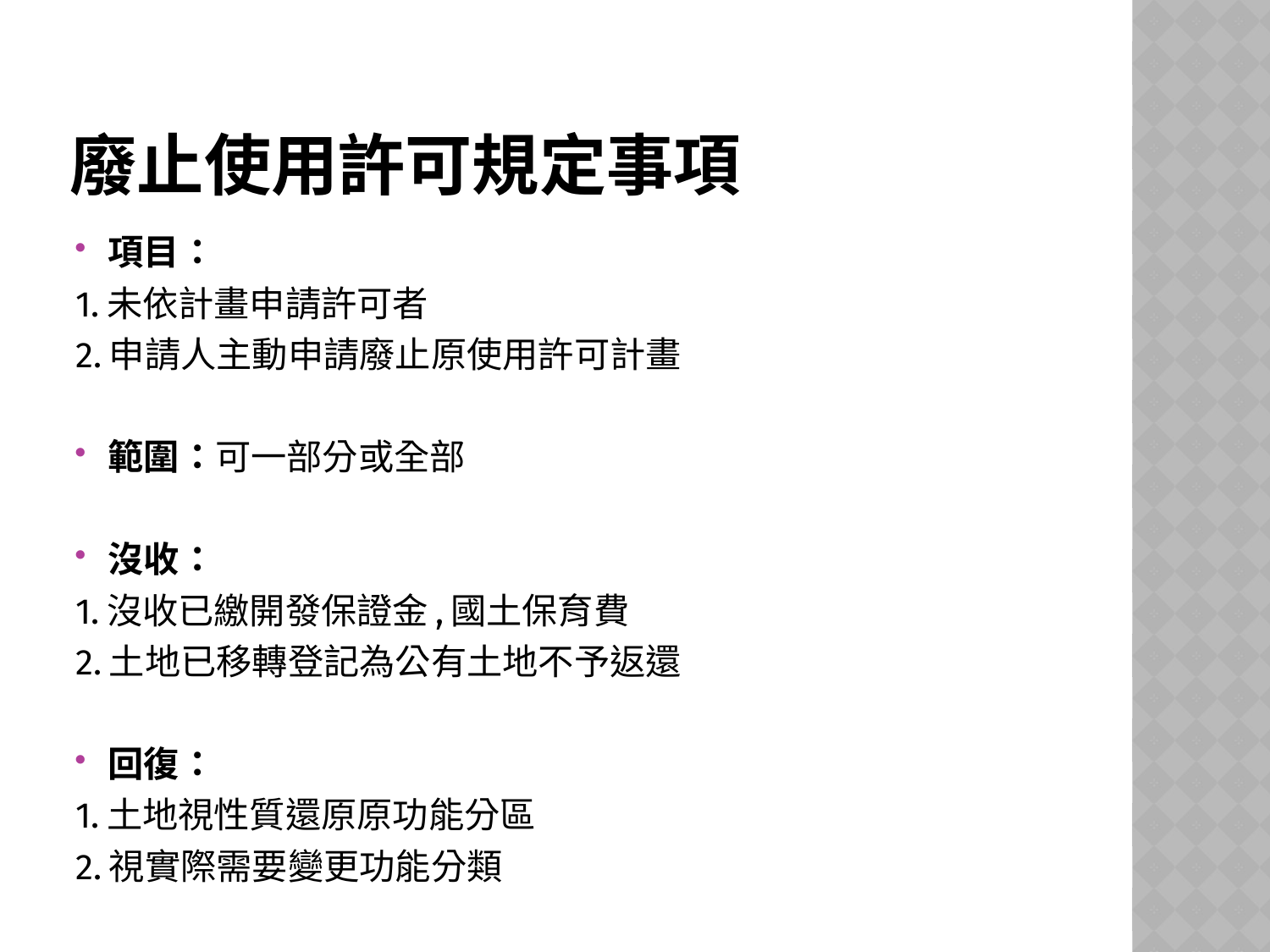

# 廢止使用許可規定事項
項目：
1.未依計畫申請許可者
2.申請人主動申請廢止原使用許可計畫

範圍：可一部分或全部

沒收：
1.沒收已繳開發保證金,國土保育費
2.土地已移轉登記為公有土地不予返還

回復：
1.土地視性質還原原功能分區
2.視實際需要變更功能分類